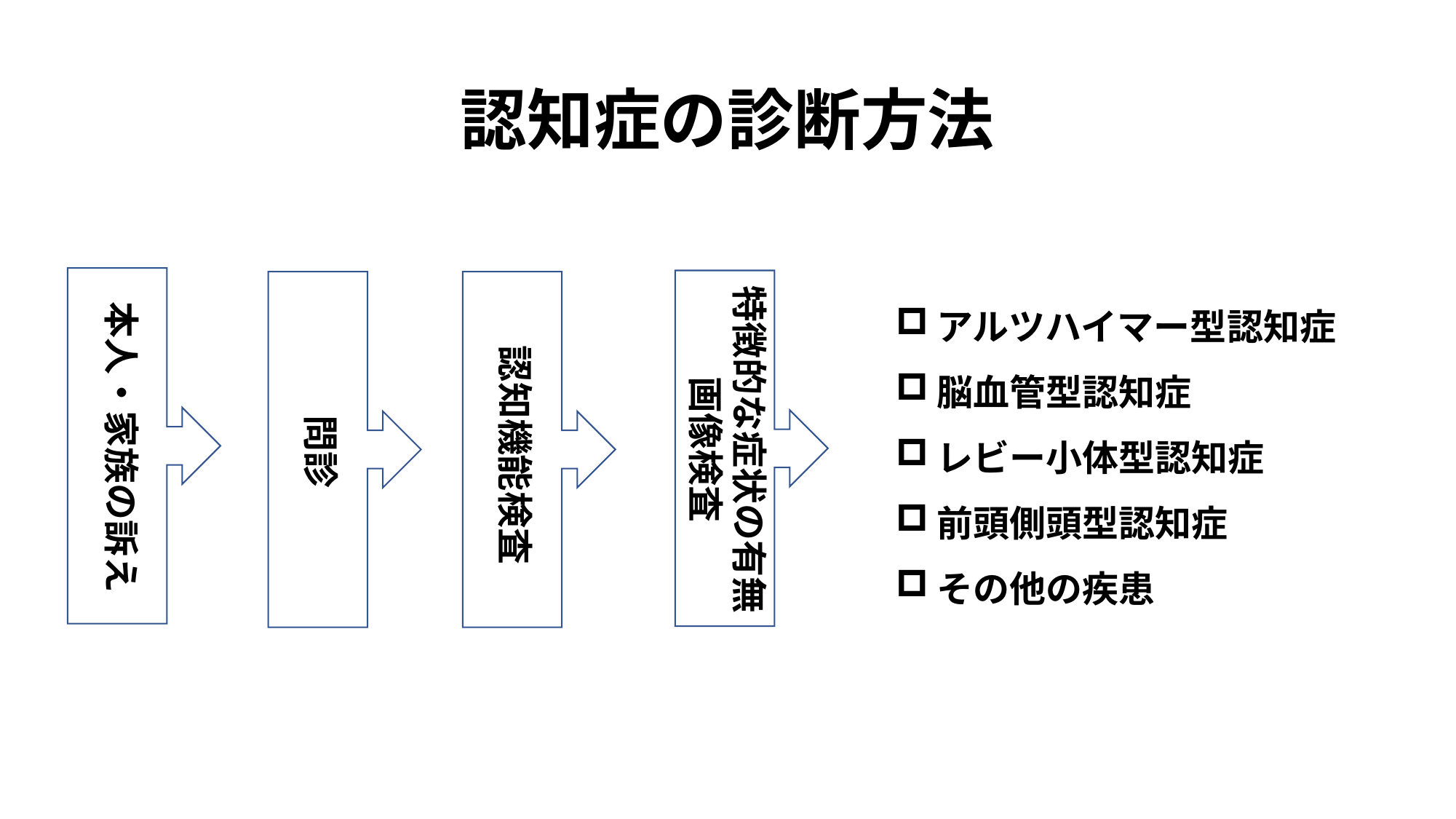

# 認知症の診断方法

本人・家族の訴え

特徴的な症状の有無
画像検査

問診

認知機能検査
アルツハイマー型認知症
脳血管型認知症
レビー小体型認知症
前頭側頭型認知症
その他の疾患